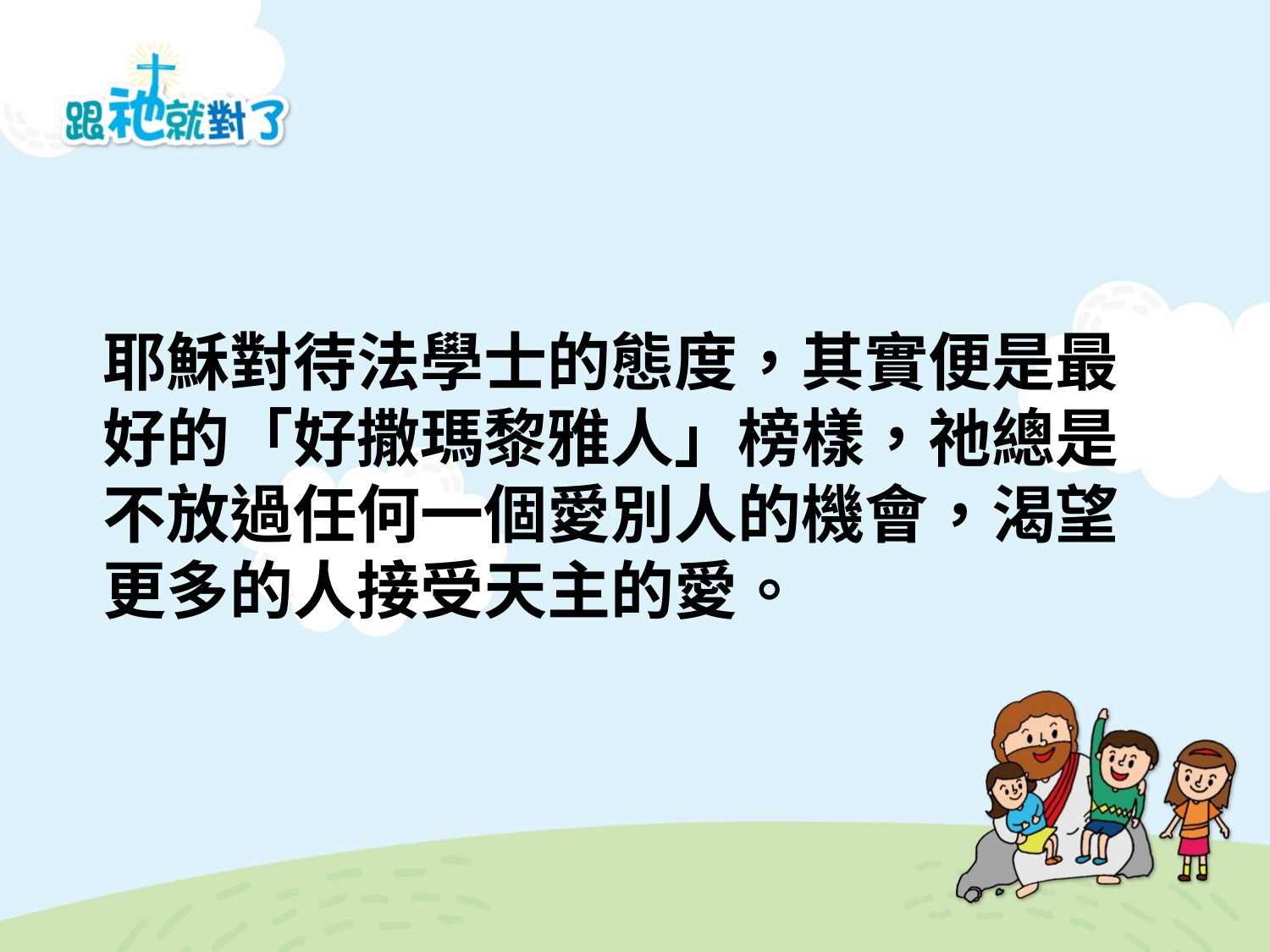

耶穌對待法學士的態度，其實便是最好的「好撒瑪黎雅人」榜樣，祂總是不放過任何一個愛別人的機會，渴望更多的人接受天主的愛。